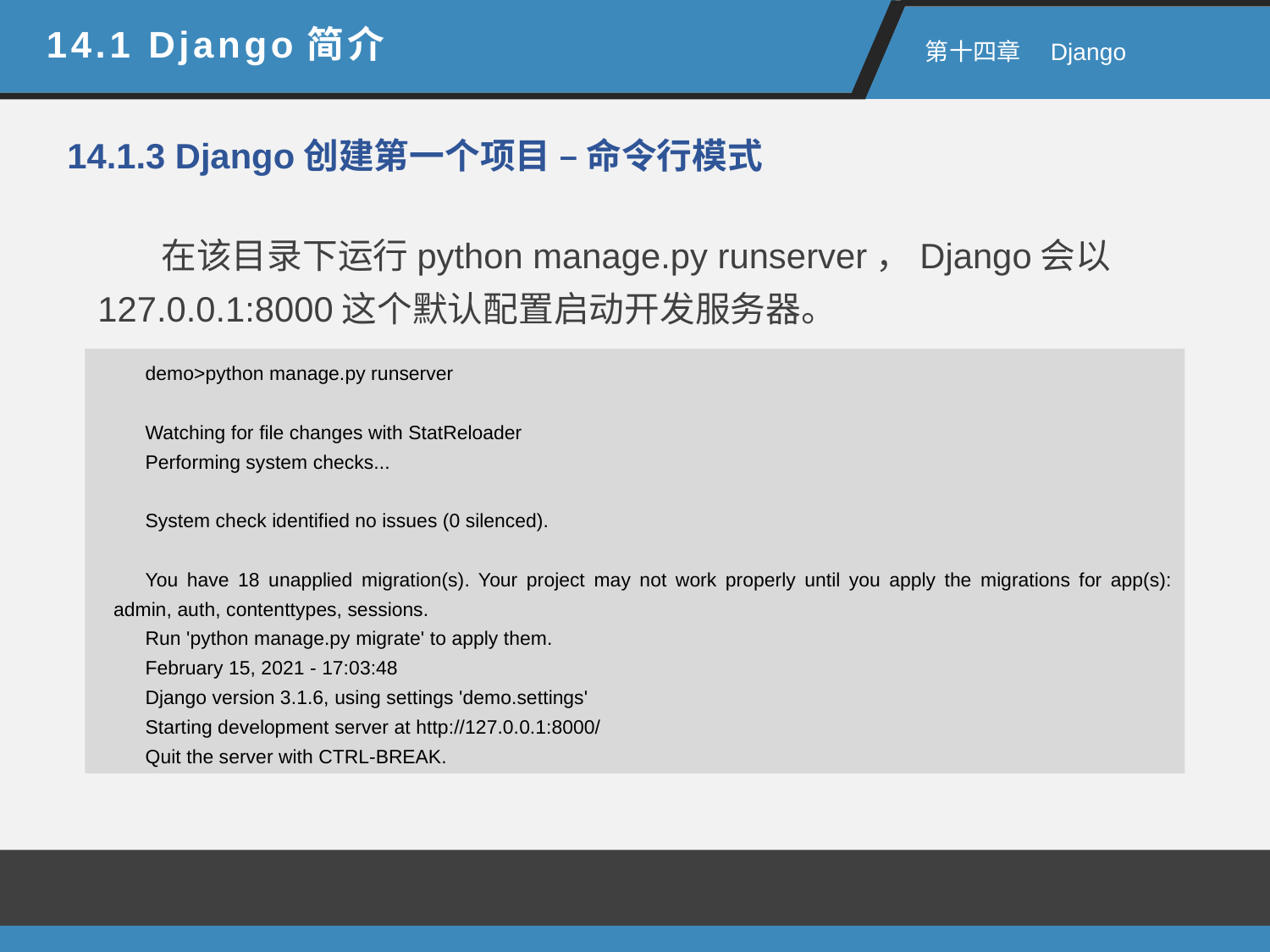

14.1 Django简介
  第十四章　Django
14.1.3 Django创建第一个项目 – 命令行模式
在该目录下运行python manage.py runserver，Django会以127.0.0.1:8000这个默认配置启动开发服务器。
demo>python manage.py runserver

Watching for file changes with StatReloader
Performing system checks...

System check identified no issues (0 silenced).

You have 18 unapplied migration(s). Your project may not work properly until you apply the migrations for app(s): admin, auth, contenttypes, sessions.
Run 'python manage.py migrate' to apply them.
February 15, 2021 - 17:03:48
Django version 3.1.6, using settings 'demo.settings'
Starting development server at http://127.0.0.1:8000/
Quit the server with CTRL-BREAK.